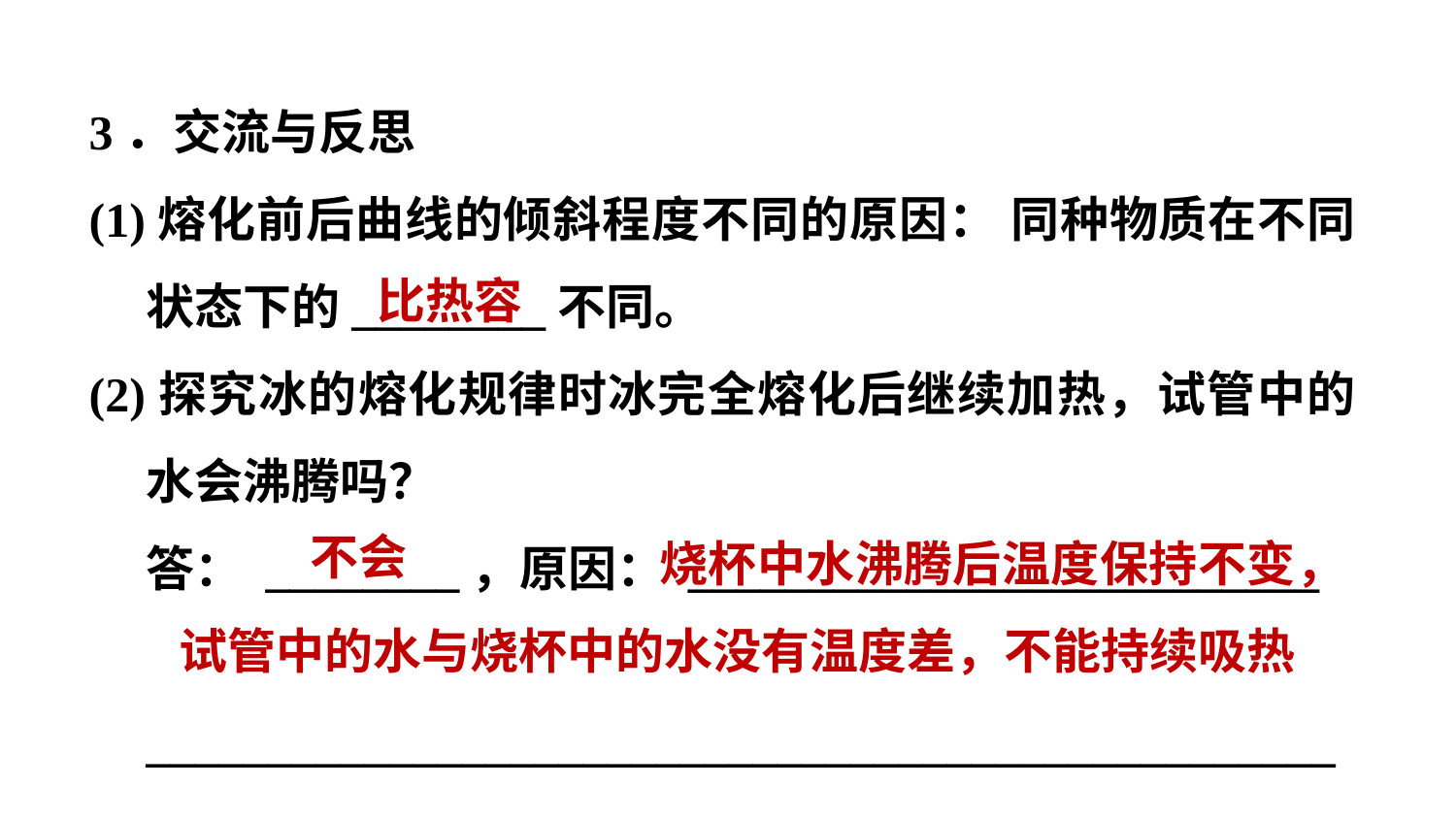

3．交流与反思
(1)熔化前后曲线的倾斜程度不同的原因： 同种物质在不同状态下的________不同。
(2)探究冰的熔化规律时冰完全熔化后继续加热，试管中的水会沸腾吗？
	答： ________，原因： __________________________
	____________________________________________________________。
比热容
不会
                                         烧杯中水沸腾后温度保持不变，试管中的水与烧杯中的水没有温度差，不能持续吸热